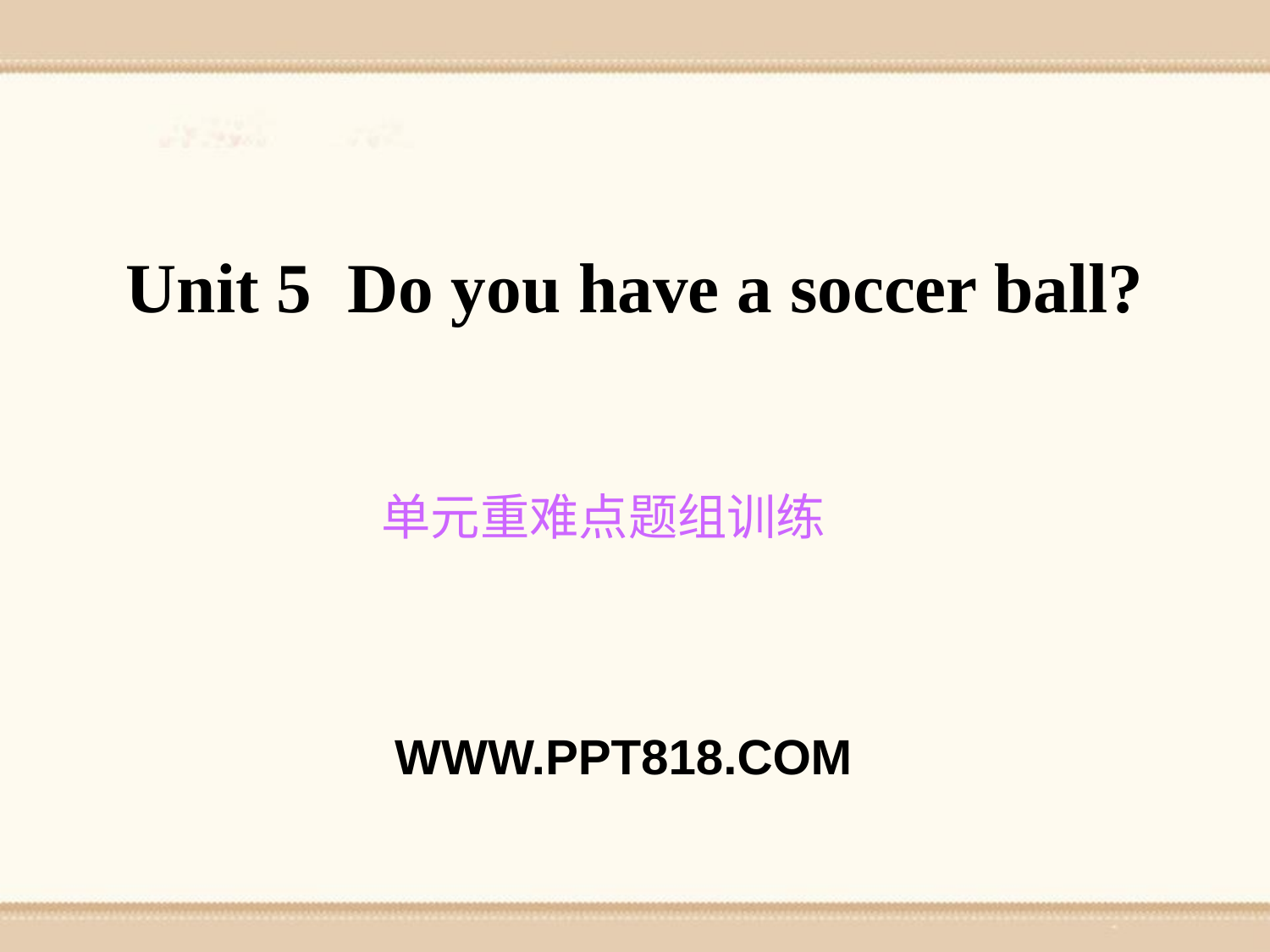

Unit 5  Do you have a soccer ball?
单元重难点题组训练
WWW.PPT818.COM